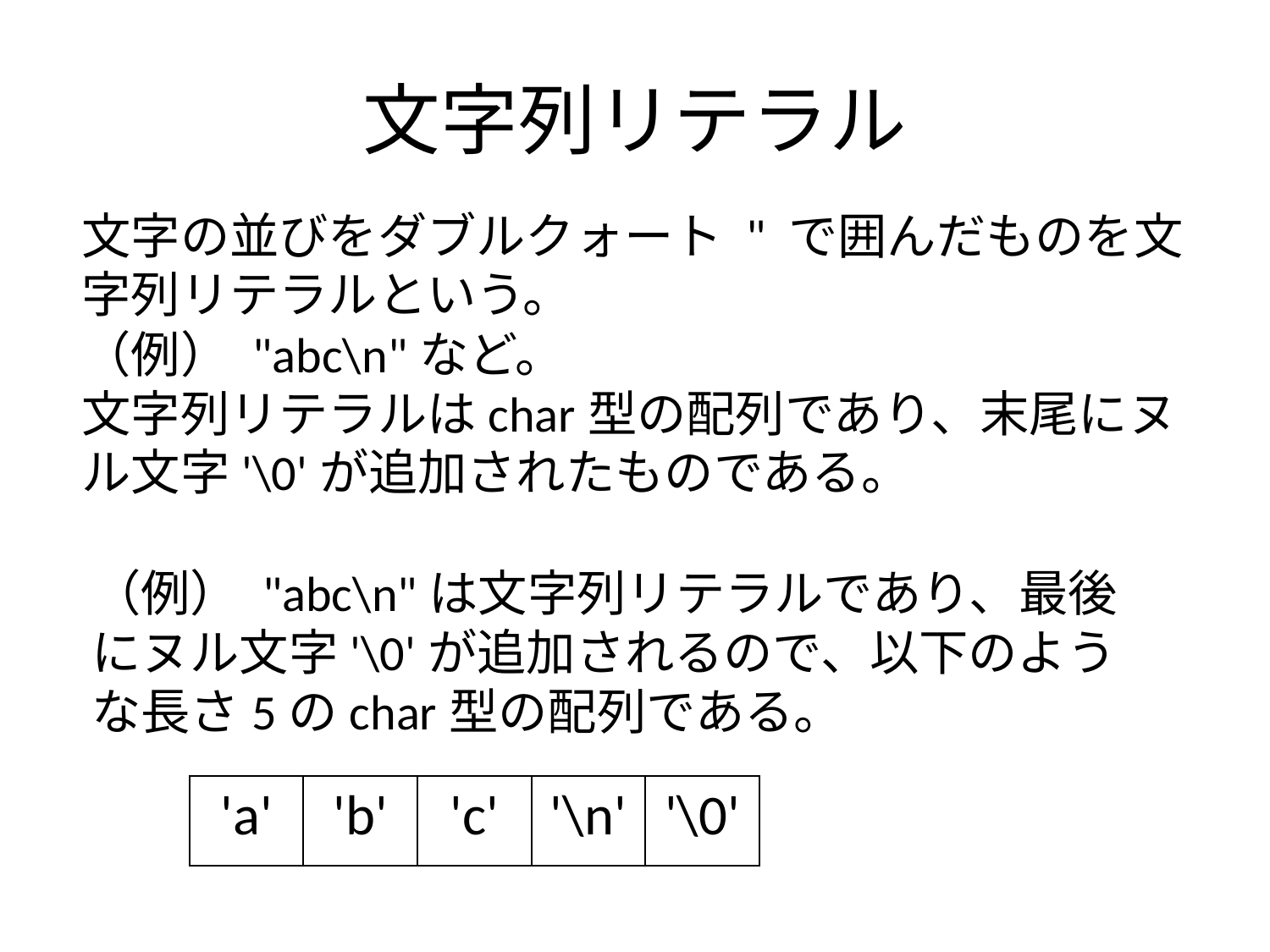

# 文字列リテラル
文字の並びをダブルクォート " で囲んだものを文字列リテラルという。
（例） "abc\n"など。
文字列リテラルはchar型の配列であり、末尾にヌル文字'\0'が追加されたものである。
（例） "abc\n"は文字列リテラルであり、最後にヌル文字'\0'が追加されるので、以下のような長さ5のchar型の配列である。
| 'a' | 'b' | 'c' | '\n' | '\0' |
| --- | --- | --- | --- | --- |